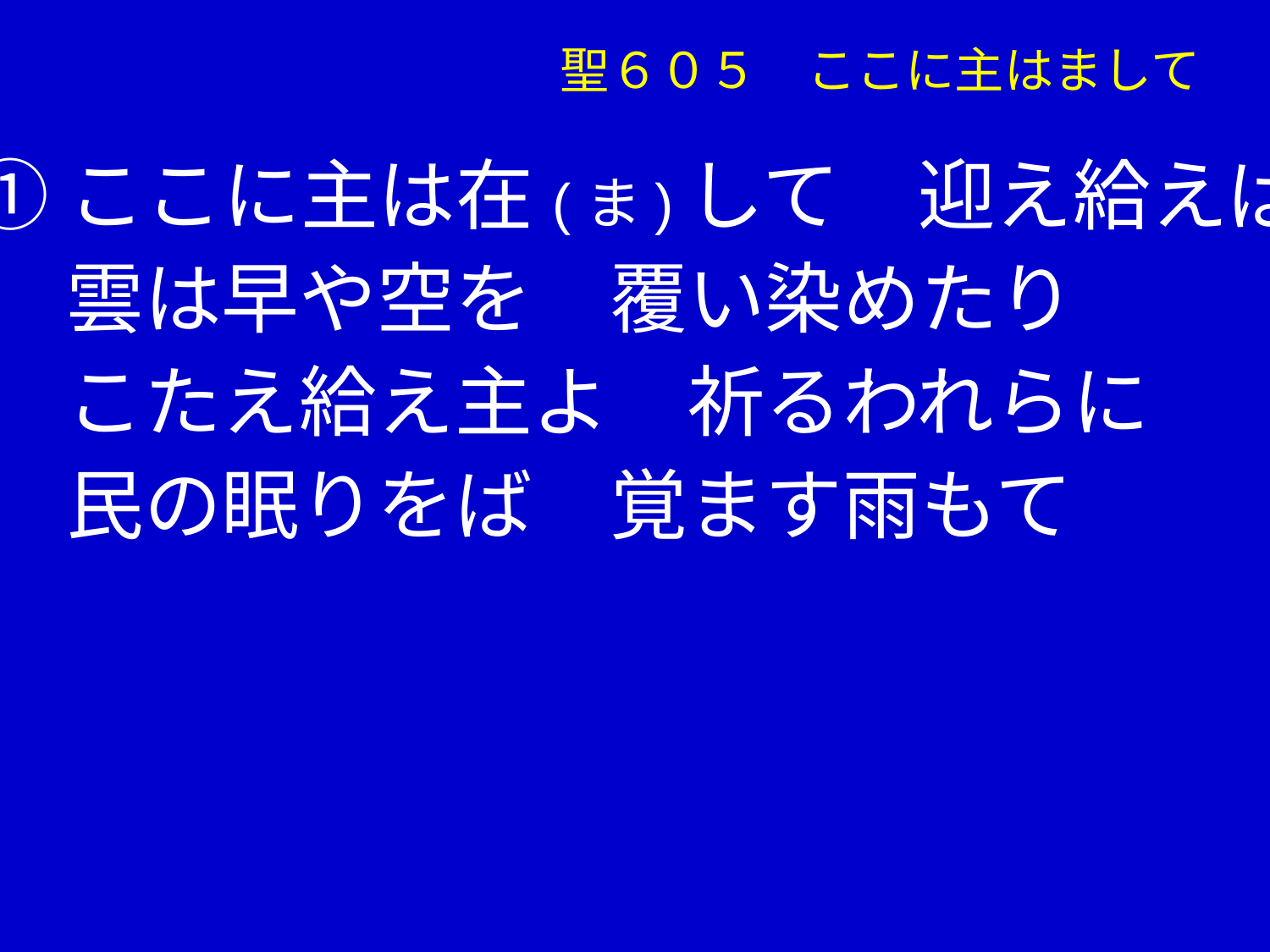

聖６０５　ここに主はまして
①ここに主は在(ま)して　迎え給えば
　 雲は早や空を　覆い染めたり
　 こたえ給え主よ　祈るわれらに
　 民の眠りをば　覚ます雨もて